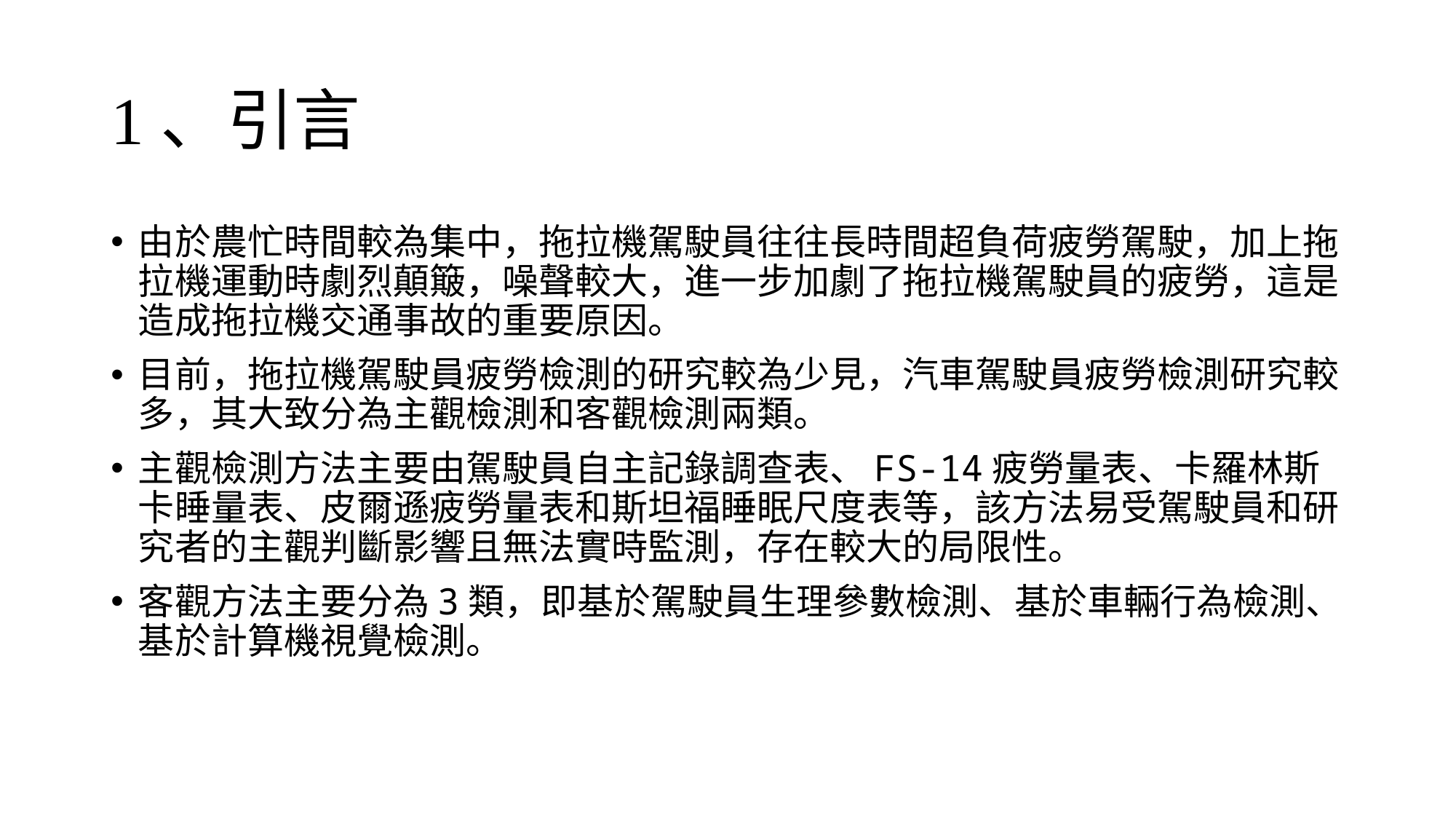

# 1、引言
由於農忙時間較為集中，拖拉機駕駛員往往長時間超負荷疲勞駕駛，加上拖拉機運動時劇烈顛簸，噪聲較大，進一步加劇了拖拉機駕駛員的疲勞，這是造成拖拉機交通事故的重要原因。
目前，拖拉機駕駛員疲勞檢測的研究較為少見，汽車駕駛員疲勞檢測研究較多，其大致分為主觀檢測和客觀檢測兩類。
主觀檢測方法主要由駕駛員自主記錄調查表、FS-14疲勞量表、卡羅林斯卡睡量表、皮爾遜疲勞量表和斯坦福睡眠尺度表等，該方法易受駕駛員和研究者的主觀判斷影響且無法實時監測，存在較大的局限性。
客觀方法主要分為3類，即基於駕駛員生理參數檢測、基於車輛行為檢測、基於計算機視覺檢測。